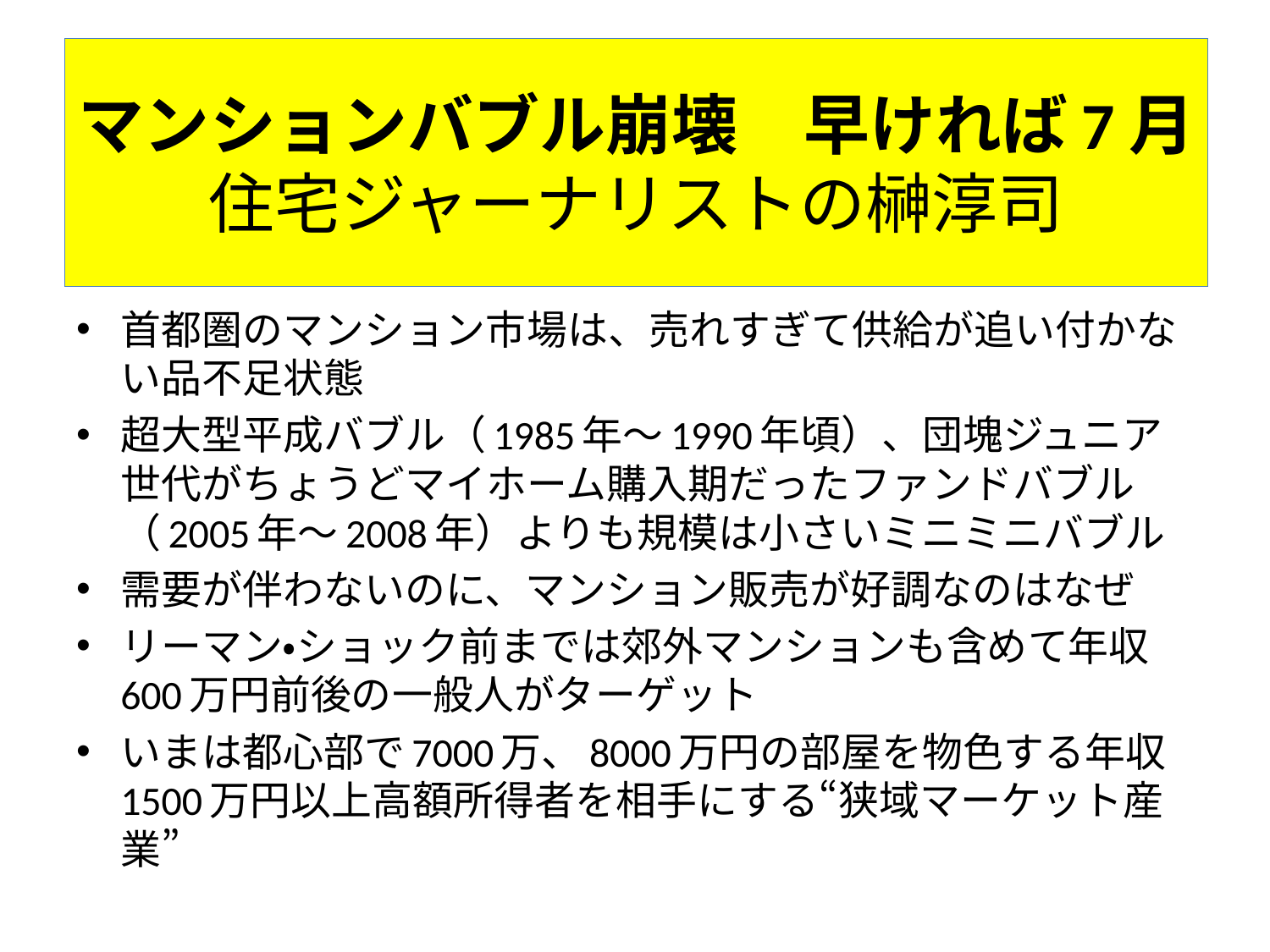

# マンションバブル崩壊　早ければ7月 住宅ジャーナリストの榊淳司
首都圏のマンション市場は、売れすぎて供給が追い付かない品不足状態
超大型平成バブル（1985年～1990年頃）、団塊ジュニア世代がちょうどマイホーム購入期だったファンドバブル（2005年～2008年）よりも規模は小さいミニミニバブル
需要が伴わないのに、マンション販売が好調なのはなぜ
リーマン・ショック前までは郊外マンションも含めて年収600万円前後の一般人がターゲット
いまは都心部で7000万、8000万円の部屋を物色する年収1500万円以上高額所得者を相手にする“狭域マーケット産業”